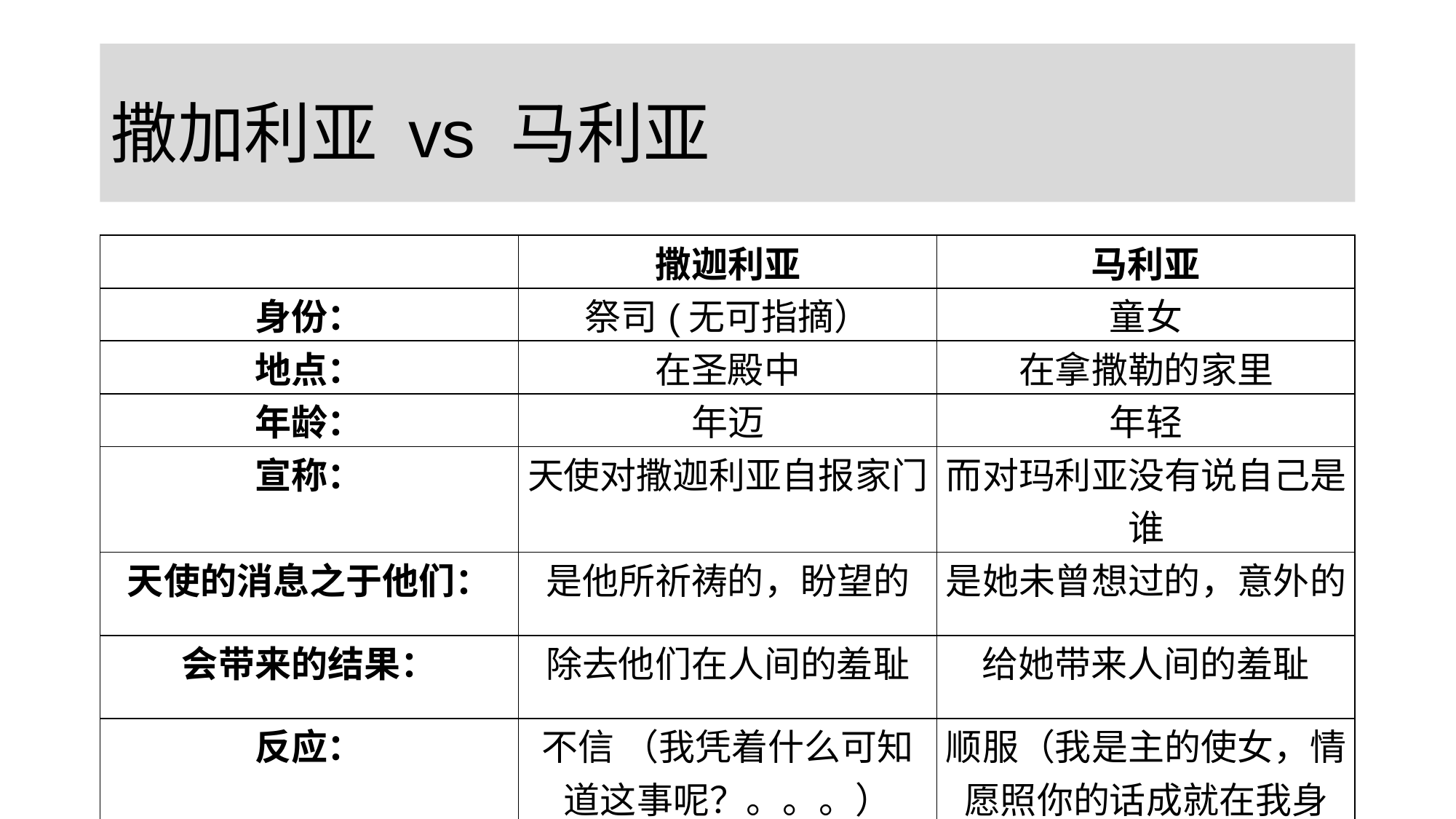

# 撒加利亚 vs 马利亚
|  | 撒迦利亚 | 马利亚 |
| --- | --- | --- |
| 身份： | 祭司(无可指摘） | 童女 |
| 地点： | 在圣殿中 | 在拿撒勒的家里 |
| 年龄： | 年迈 | 年轻 |
| 宣称： | 天使对撒迦利亚自报家门 | 而对玛利亚没有说自己是谁 |
| 天使的消息之于他们： | 是他所祈祷的，盼望的 | 是她未曾想过的，意外的 |
| 会带来的结果： | 除去他们在人间的羞耻 | 给她带来人间的羞耻 |
| 反应： | 不信 （我凭着什么可知道这事呢？。。。） | 顺服（我是主的使女，情愿照你的话成就在我身上。） |